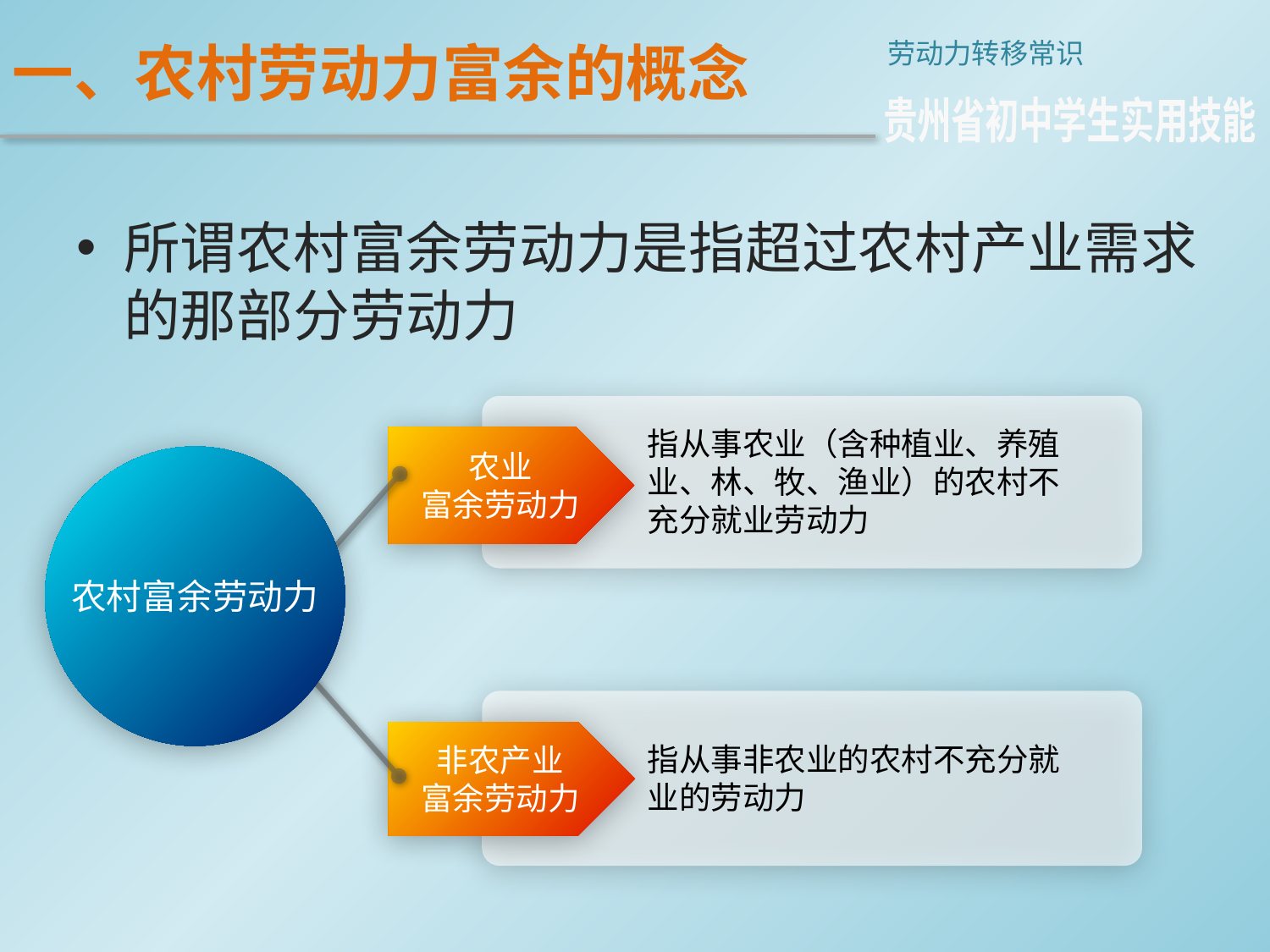

一、农村劳动力富余的概念
劳动力转移常识
贵州省初中学生实用技能
所谓农村富余劳动力是指超过农村产业需求的那部分劳动力

指从事农业（含种植业、养殖业、林、牧、渔业）的农村不充分就业劳动力

农业
富余劳动力

非农产业
富余劳动力

农村富余劳动力

指从事非农业的农村不充分就业的劳动力